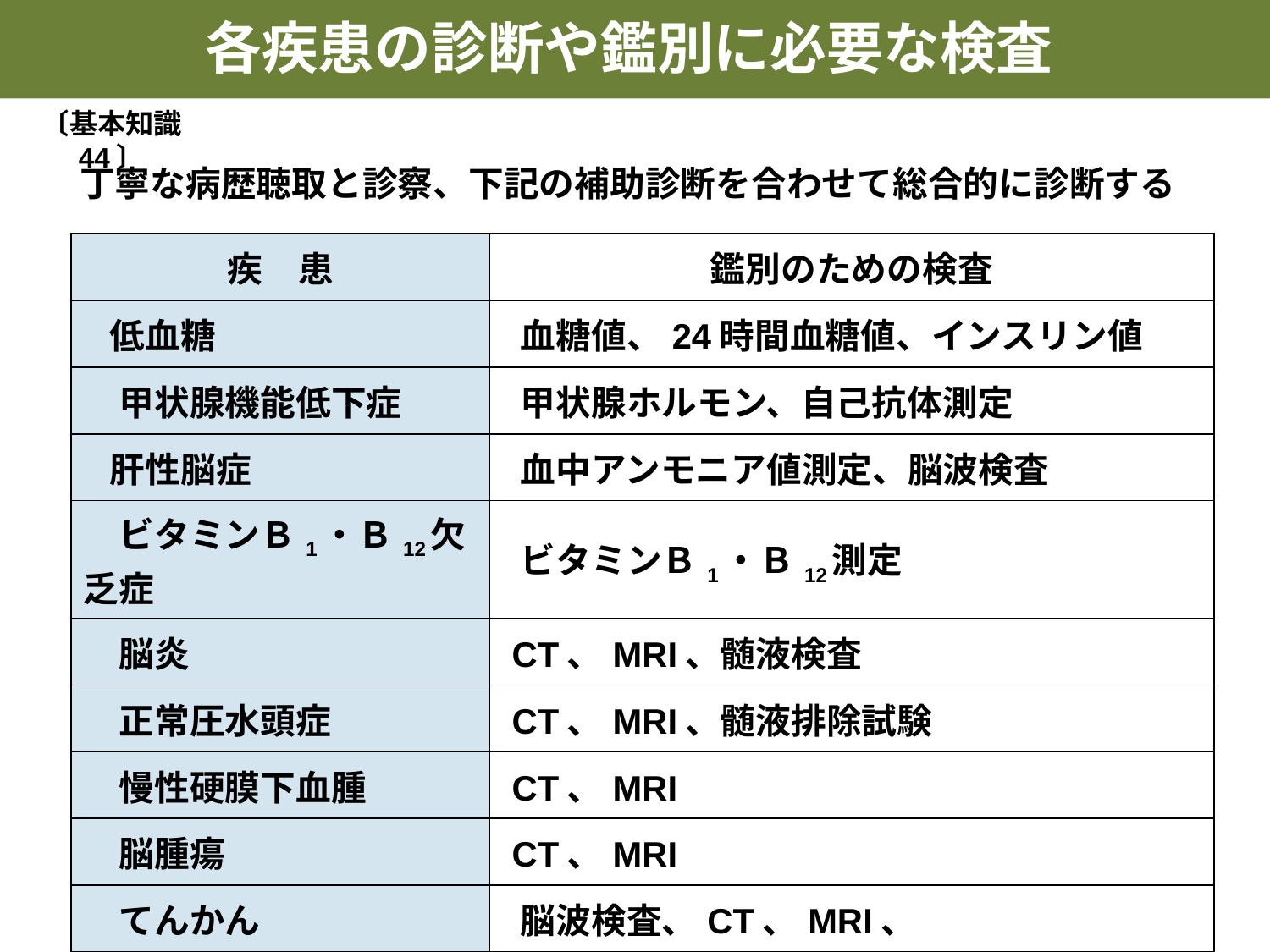

各疾患の診断や鑑別に必要な検査
〔基本知識 44〕
丁寧な病歴聴取と診察、下記の補助診断を合わせて総合的に診断する
| 疾　患 | 鑑別のための検査 |
| --- | --- |
| 低血糖 | 血糖値、24時間血糖値、インスリン値 |
| 甲状腺機能低下症 | 甲状腺ホルモン、自己抗体測定 |
| 肝性脳症 | 血中アンモニア値測定、脳波検査 |
| ビタミンＢ1・Ｂ12欠乏症 | ビタミンＢ1・Ｂ12測定 |
| 脳炎 | CT、MRI、髄液検査 |
| 正常圧水頭症 | CT、MRI、髄液排除試験 |
| 慢性硬膜下血腫 | CT、MRI |
| 脳腫瘍 | CT、MRI |
| てんかん | 脳波検査、CT、MRI、 |